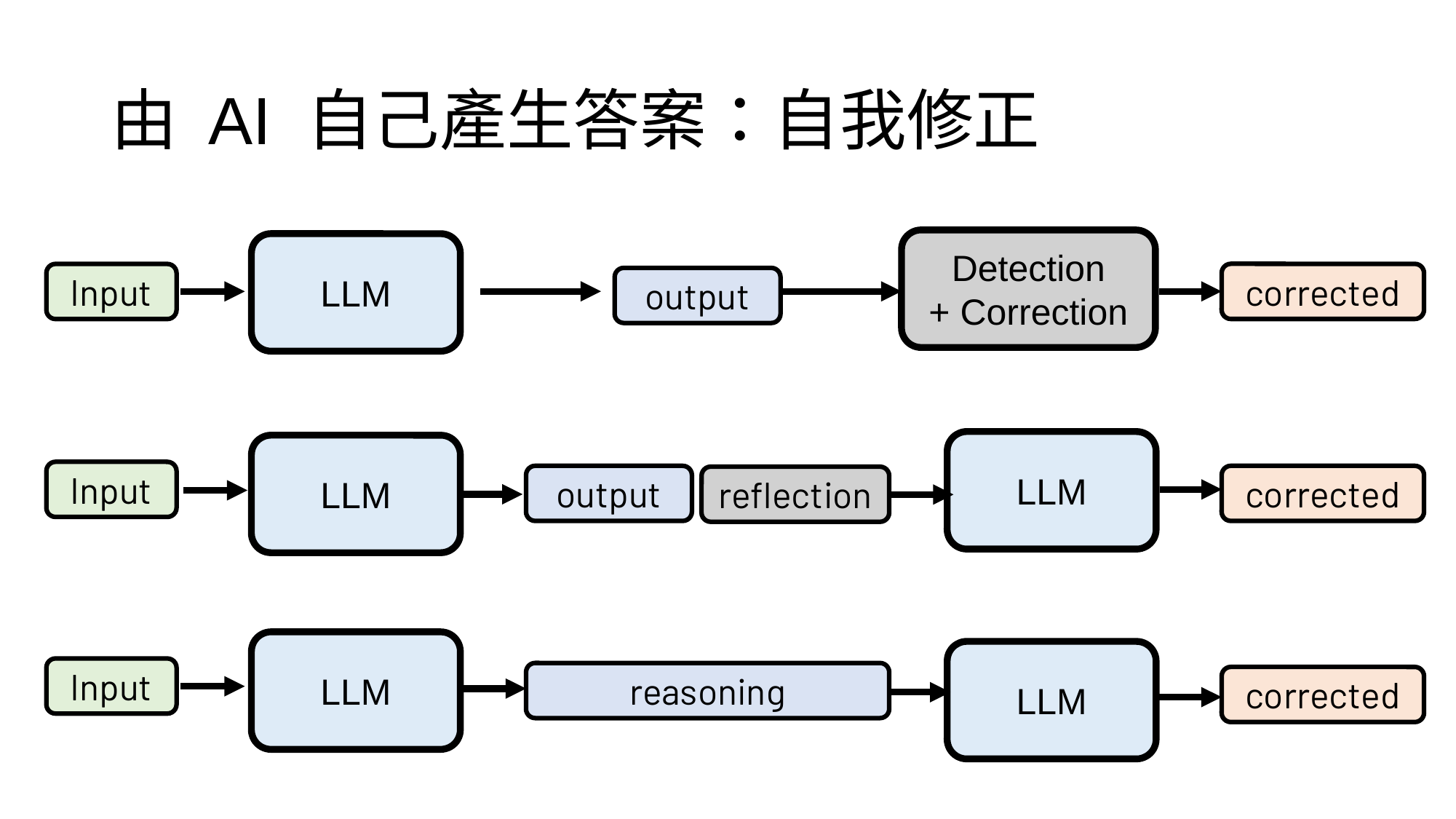

# 由 AI 自己產生答案：自我修正
Detection
+ Correction
LLM
corrected
Input
output
LLM
LLM
Input
corrected
output
reflection
LLM
LLM
Input
reasoning
corrected